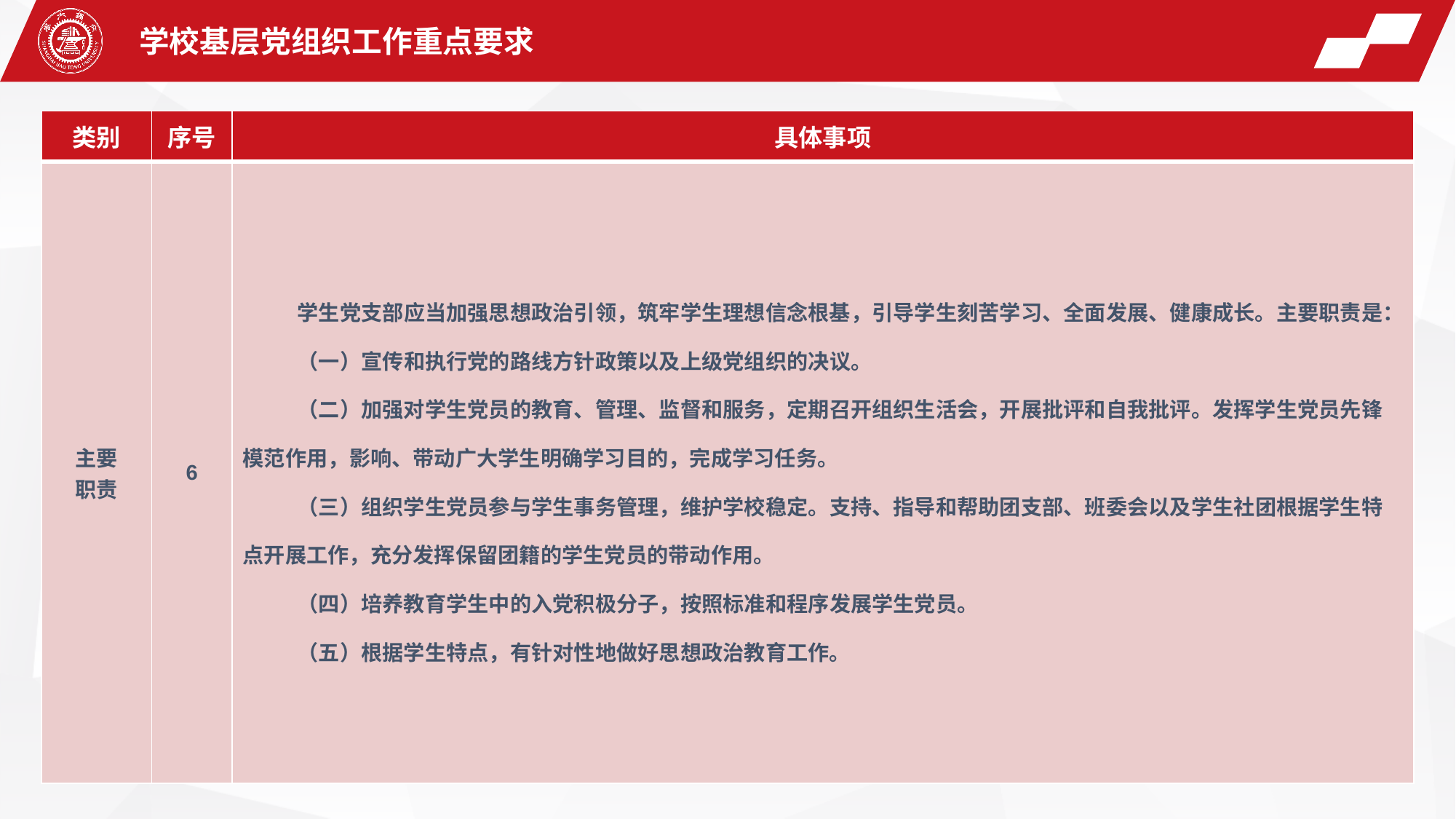

学校基层党组织工作重点要求
| 类别 | 序号 | 具体事项 |
| --- | --- | --- |
| 主要 职责 | 6 | 学生党支部应当加强思想政治引领，筑牢学生理想信念根基，引导学生刻苦学习、全面发展、健康成长。主要职责是： （一）宣传和执行党的路线方针政策以及上级党组织的决议。 （二）加强对学生党员的教育、管理、监督和服务，定期召开组织生活会，开展批评和自我批评。发挥学生党员先锋模范作用，影响、带动广大学生明确学习目的，完成学习任务。 （三）组织学生党员参与学生事务管理，维护学校稳定。支持、指导和帮助团支部、班委会以及学生社团根据学生特点开展工作，充分发挥保留团籍的学生党员的带动作用。 （四）培养教育学生中的入党积极分子，按照标准和程序发展学生党员。 （五）根据学生特点，有针对性地做好思想政治教育工作。 |